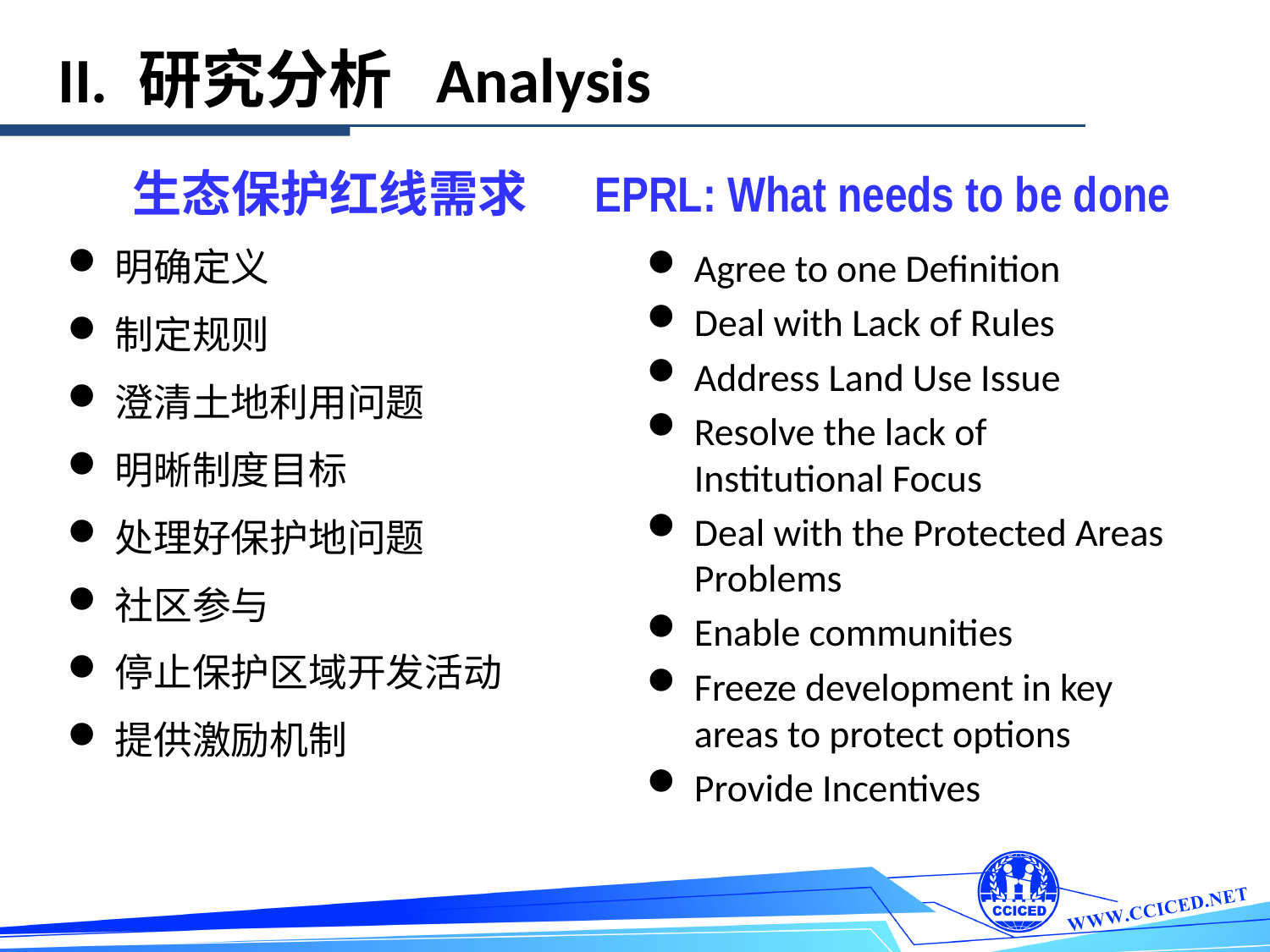

II. 研究分析  Analysis
 生态保护红线需求     EPRL: What needs to be done
明确定义
制定规则
澄清土地利用问题
明晰制度目标
处理好保护地问题
社区参与
停止保护区域开发活动
提供激励机制
Agree to one Definition
Deal with Lack of Rules
Address Land Use Issue
Resolve the lack of  Institutional Focus
Deal with the Protected Areas Problems
Enable communities
Freeze development in key areas to protect options
Provide Incentives